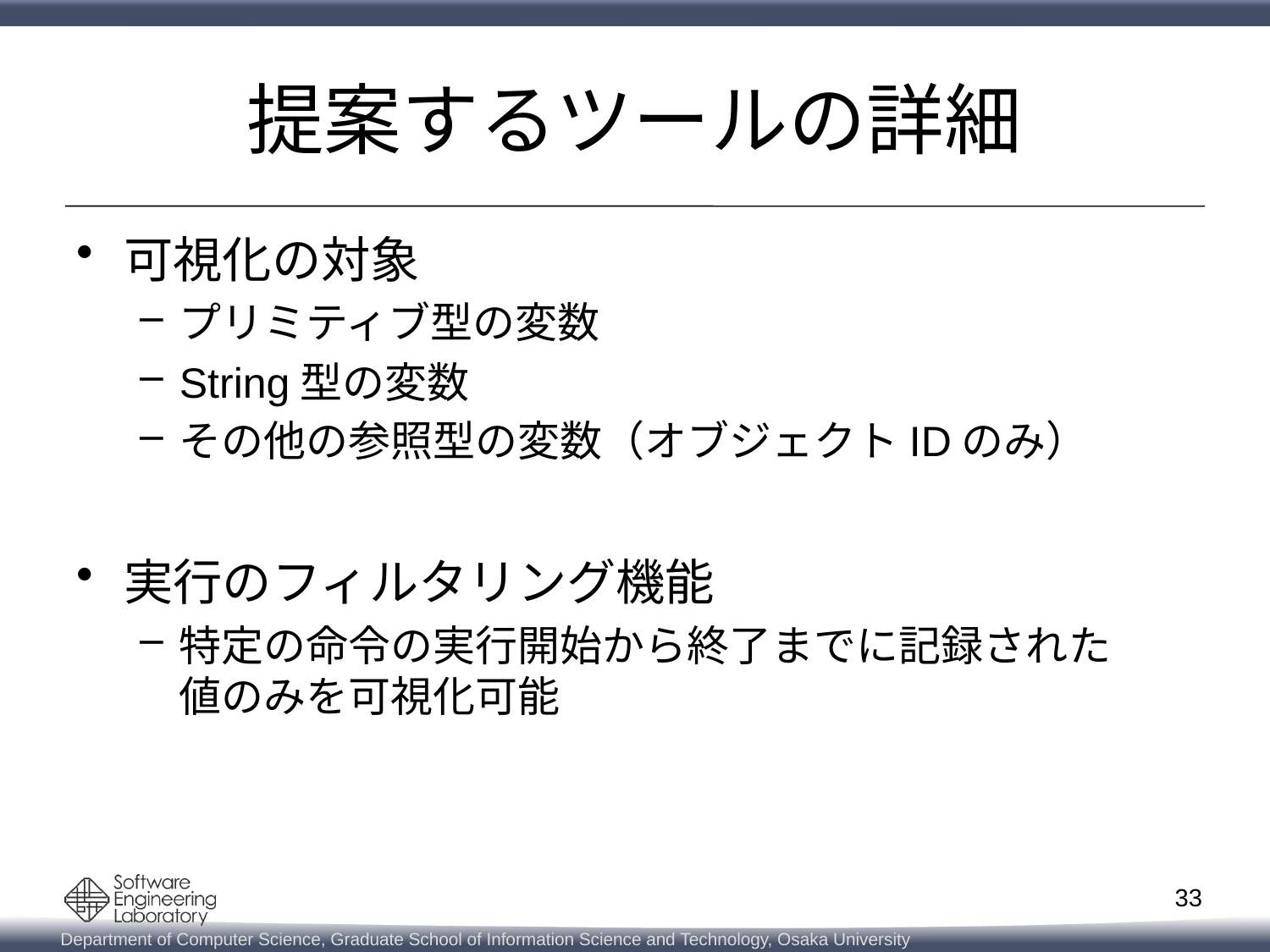

# 提案するツールの詳細
可視化の対象
プリミティブ型の変数
String型の変数
その他の参照型の変数（オブジェクトIDのみ）

実行のフィルタリング機能
特定の命令の実行開始から終了までに記録された
値のみを可視化可能
33